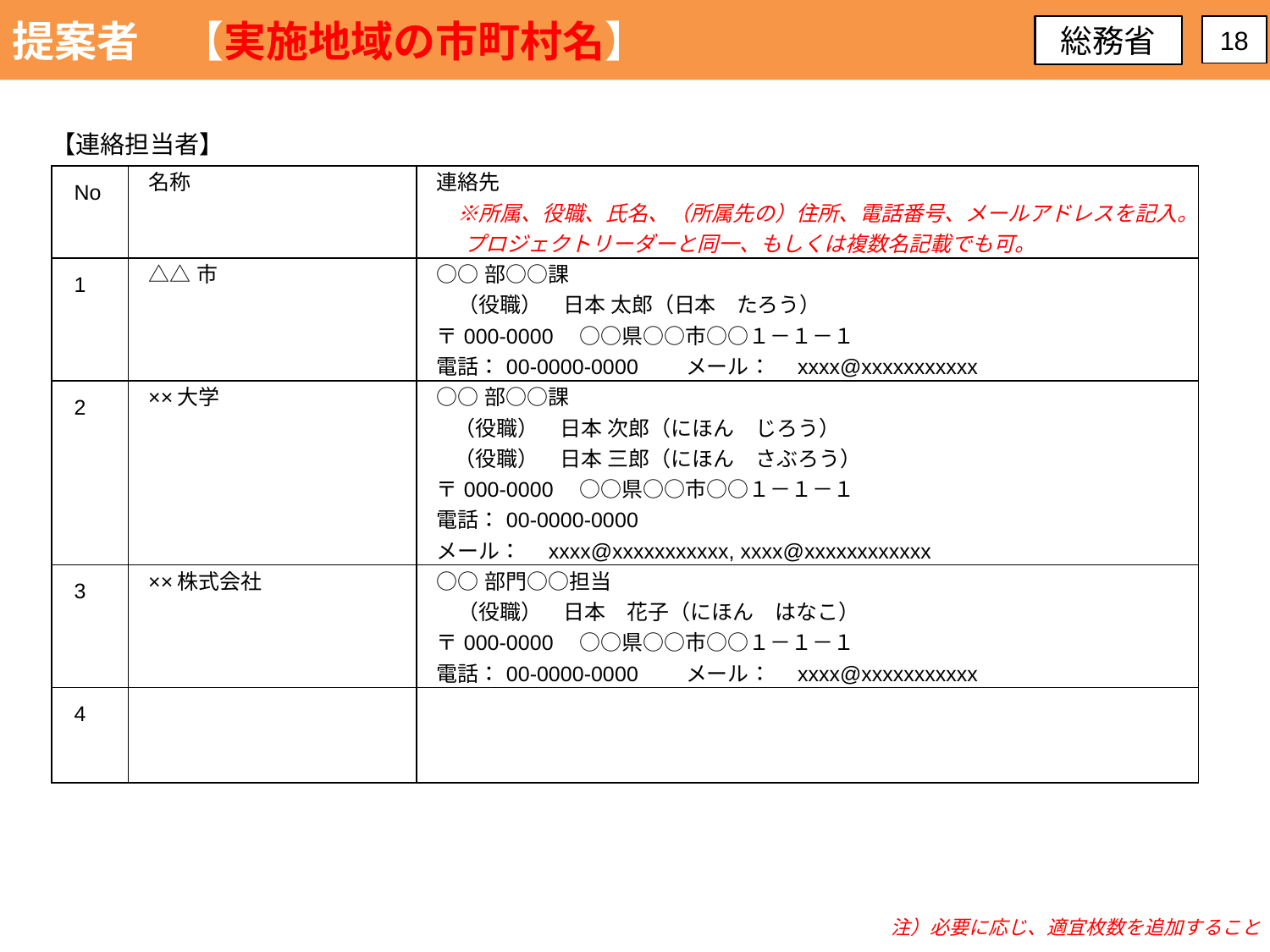

提案者　【実施地域の市町村名】
総務省
18
【連絡担当者】
| No | 名称 | 連絡先 　※所属、役職、氏名、（所属先の）住所、電話番号、メールアドレスを記入。プロジェクトリーダーと同一、もしくは複数名記載でも可。 |
| --- | --- | --- |
| 1 | △△市 | ○○部○○課 　（役職）　日本 太郎（日本　たろう） 〒000-0000　○○県○○市○○１－１－１ 電話：00-0000-0000　　メール：　xxxx@xxxxxxxxxxx |
| 2 | ××大学 | ○○部○○課 （役職）　日本 次郎（にほん　じろう） （役職）　日本 三郎（にほん　さぶろう） 〒000-0000　○○県○○市○○１－１－１ 電話：00-0000-0000 メール：　xxxx@xxxxxxxxxxx, xxxx@xxxxxxxxxxxx |
| 3 | ××株式会社 | ○○部門○○担当 　（役職）　日本　花子（にほん　はなこ） 〒000-0000　○○県○○市○○１－１－１ 電話：00-0000-0000　　メール：　xxxx@xxxxxxxxxxx |
| 4 |  |  |
注）必要に応じ、適宜枚数を追加すること